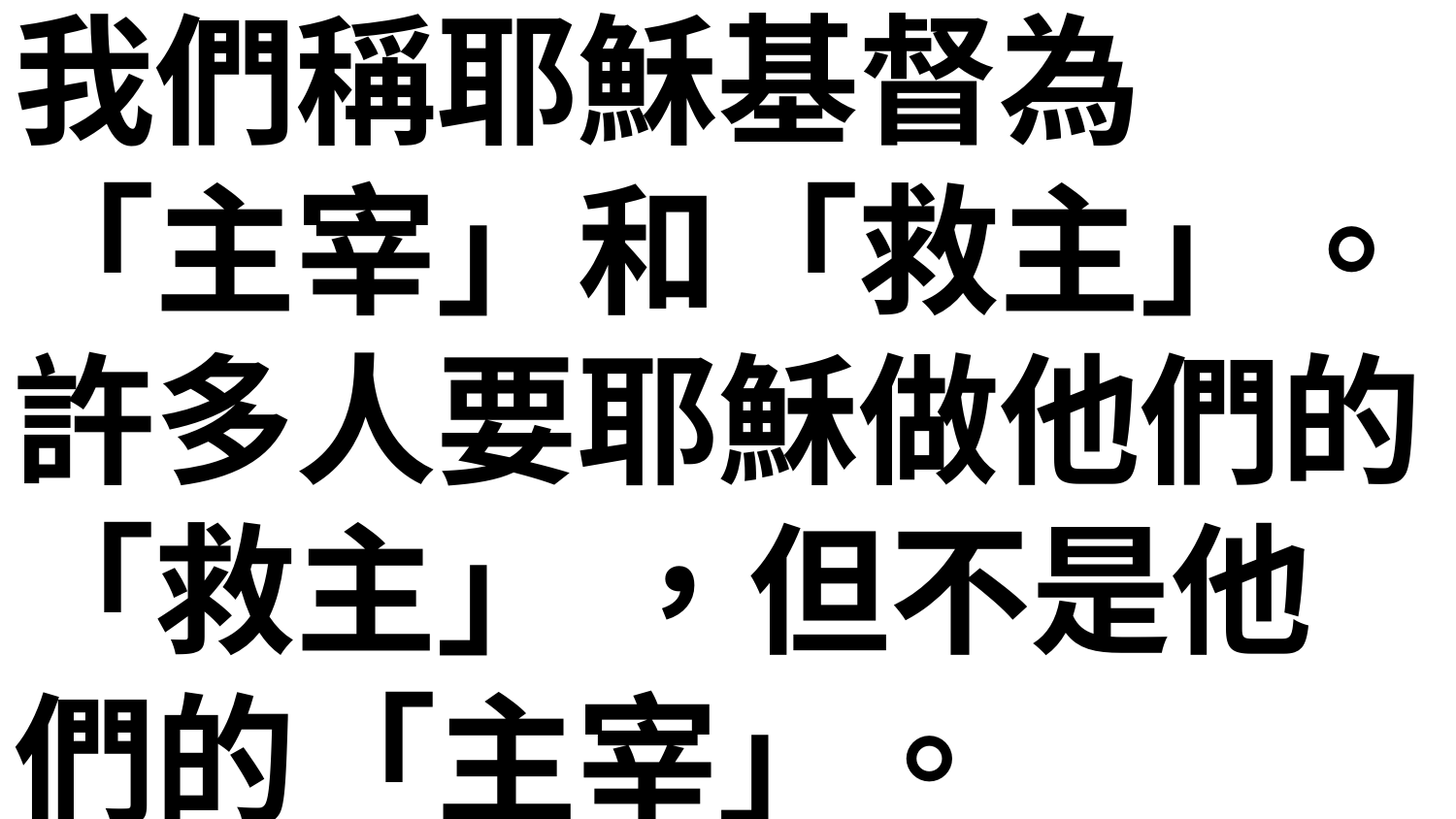

我們稱耶穌基督為
「主宰」和「救主」。
許多人要耶穌做他們的「救主」 ，但不是他們的「主宰」。